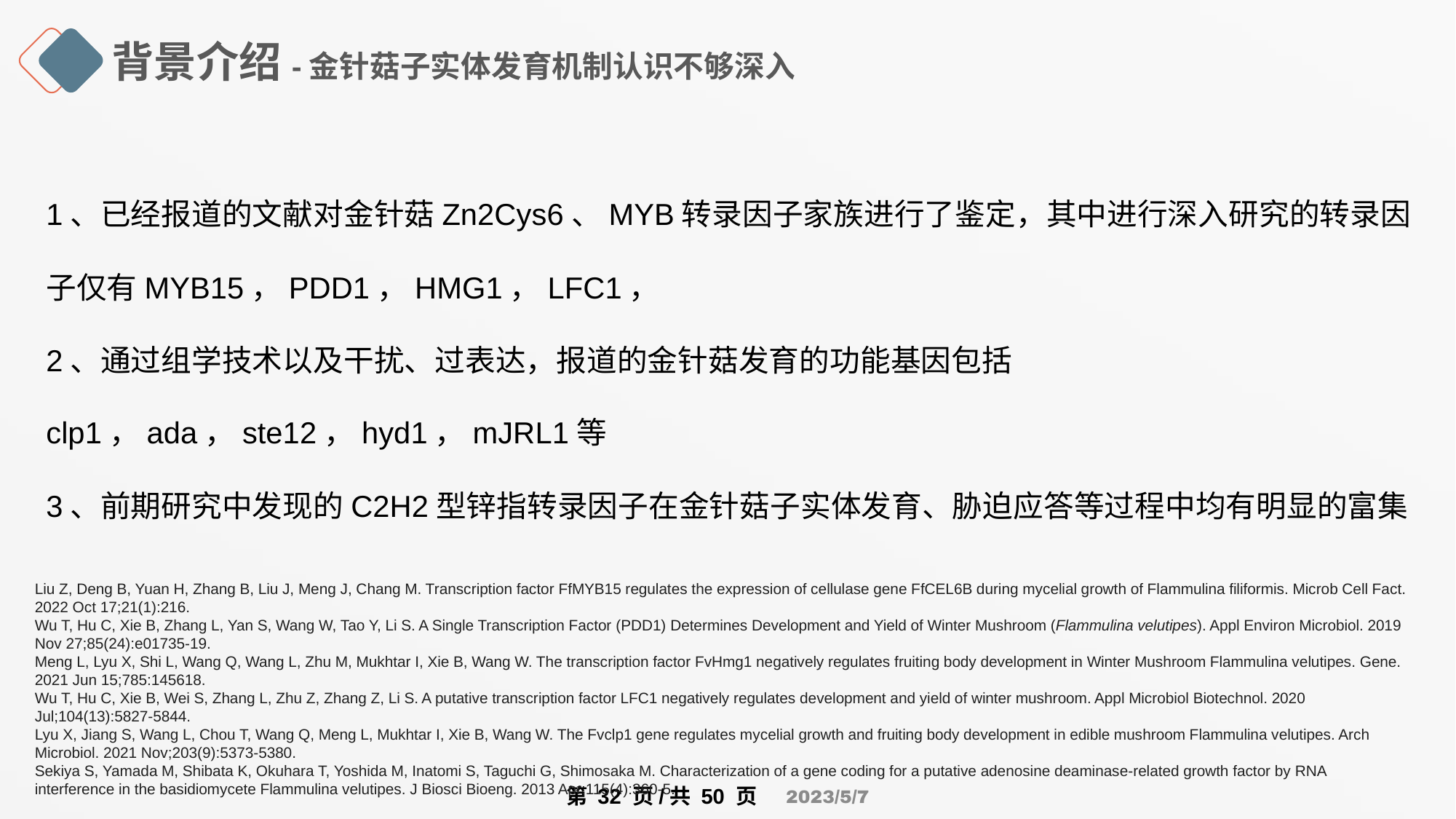

背景介绍-金针菇子实体发育机制认识不够深入

1、已经报道的文献对金针菇Zn2Cys6、MYB转录因子家族进行了鉴定，其中进行深入研究的转录因子仅有MYB15，PDD1，HMG1，LFC1，
2、通过组学技术以及干扰、过表达，报道的金针菇发育的功能基因包括clp1，ada，ste12，hyd1，mJRL1等
3、前期研究中发现的C2H2型锌指转录因子在金针菇子实体发育、胁迫应答等过程中均有明显的富集
Liu Z, Deng B, Yuan H, Zhang B, Liu J, Meng J, Chang M. Transcription factor FfMYB15 regulates the expression of cellulase gene FfCEL6B during mycelial growth of Flammulina filiformis. Microb Cell Fact. 2022 Oct 17;21(1):216.
Wu T, Hu C, Xie B, Zhang L, Yan S, Wang W, Tao Y, Li S. A Single Transcription Factor (PDD1) Determines Development and Yield of Winter Mushroom (Flammulina velutipes). Appl Environ Microbiol. 2019 Nov 27;85(24):e01735-19.
Meng L, Lyu X, Shi L, Wang Q, Wang L, Zhu M, Mukhtar I, Xie B, Wang W. The transcription factor FvHmg1 negatively regulates fruiting body development in Winter Mushroom Flammulina velutipes. Gene. 2021 Jun 15;785:145618.
Wu T, Hu C, Xie B, Wei S, Zhang L, Zhu Z, Zhang Z, Li S. A putative transcription factor LFC1 negatively regulates development and yield of winter mushroom. Appl Microbiol Biotechnol. 2020 Jul;104(13):5827-5844.
Lyu X, Jiang S, Wang L, Chou T, Wang Q, Meng L, Mukhtar I, Xie B, Wang W. The Fvclp1 gene regulates mycelial growth and fruiting body development in edible mushroom Flammulina velutipes. Arch Microbiol. 2021 Nov;203(9):5373-5380.
Sekiya S, Yamada M, Shibata K, Okuhara T, Yoshida M, Inatomi S, Taguchi G, Shimosaka M. Characterization of a gene coding for a putative adenosine deaminase-related growth factor by RNA interference in the basidiomycete Flammulina velutipes. J Biosci Bioeng. 2013 Apr;115(4):360-5.